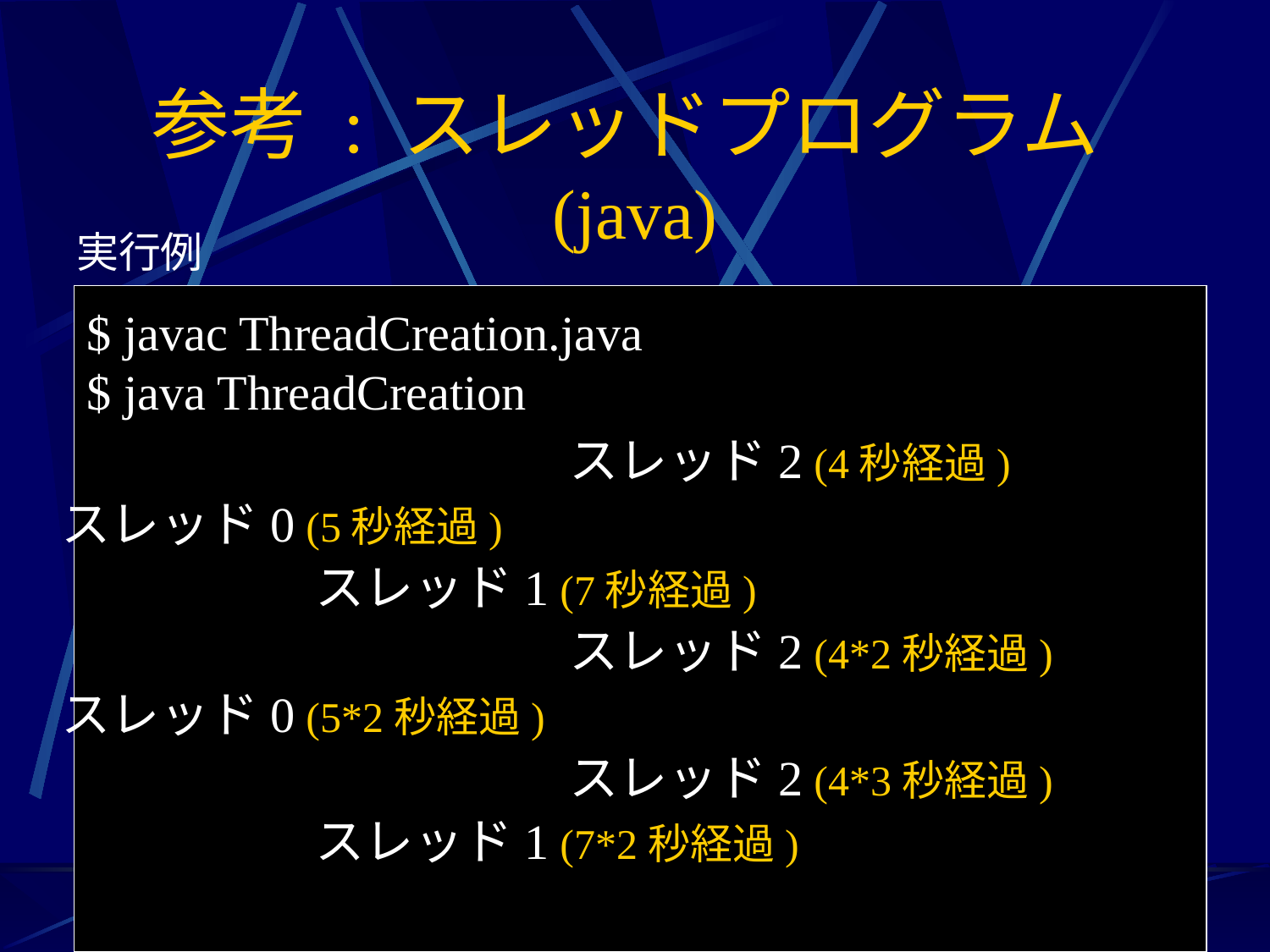

# 参考 : スレッドプログラム(java)
実行例
$ javac ThreadCreation.java
$ java ThreadCreation

				スレッド2 (4秒経過)
スレッド0 (5秒経過)
		スレッド1 (7秒経過)
				スレッド2 (4*2秒経過)
スレッド0 (5*2秒経過)
				スレッド2 (4*3秒経過)
		スレッド1 (7*2秒経過)